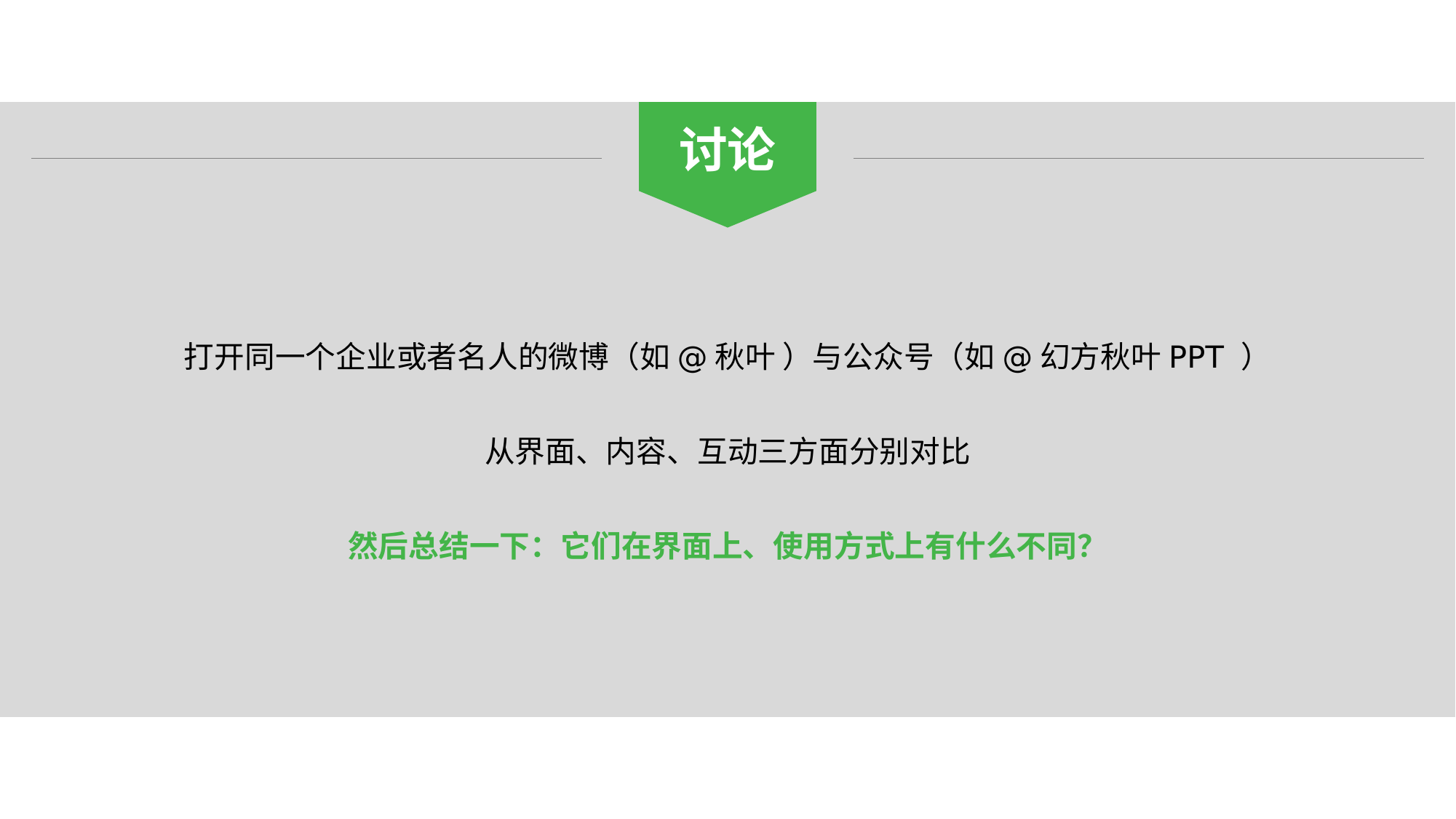

打开同一个企业或者名人的微博（如@秋叶 ）与公众号（如@幻方秋叶PPT ）

从界面、内容、互动三方面分别对比

然后总结一下：它们在界面上、使用方式上有什么不同？